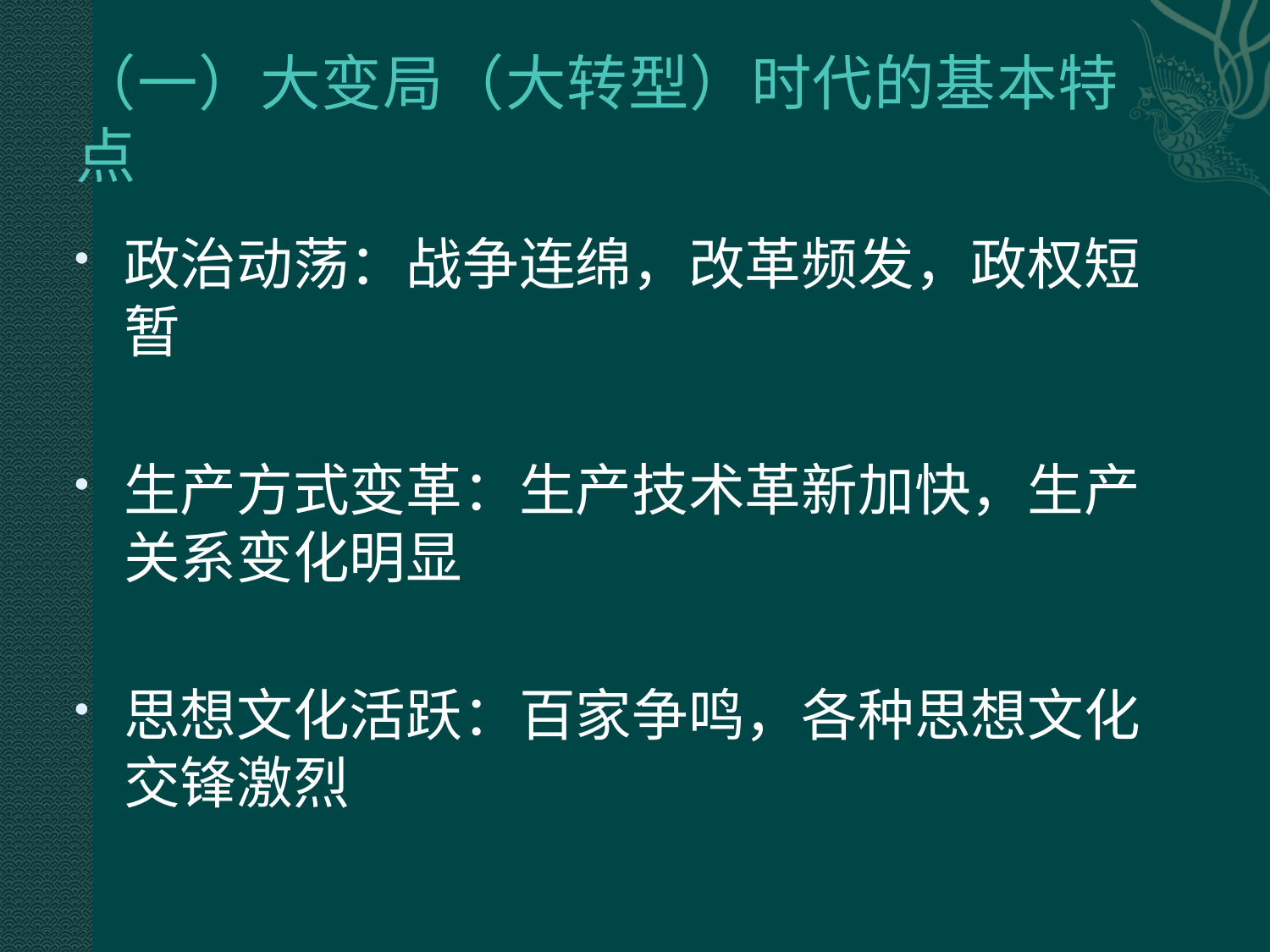

# （一）大变局（大转型）时代的基本特点
政治动荡：战争连绵，改革频发，政权短暂

生产方式变革：生产技术革新加快，生产关系变化明显

思想文化活跃：百家争鸣，各种思想文化交锋激烈